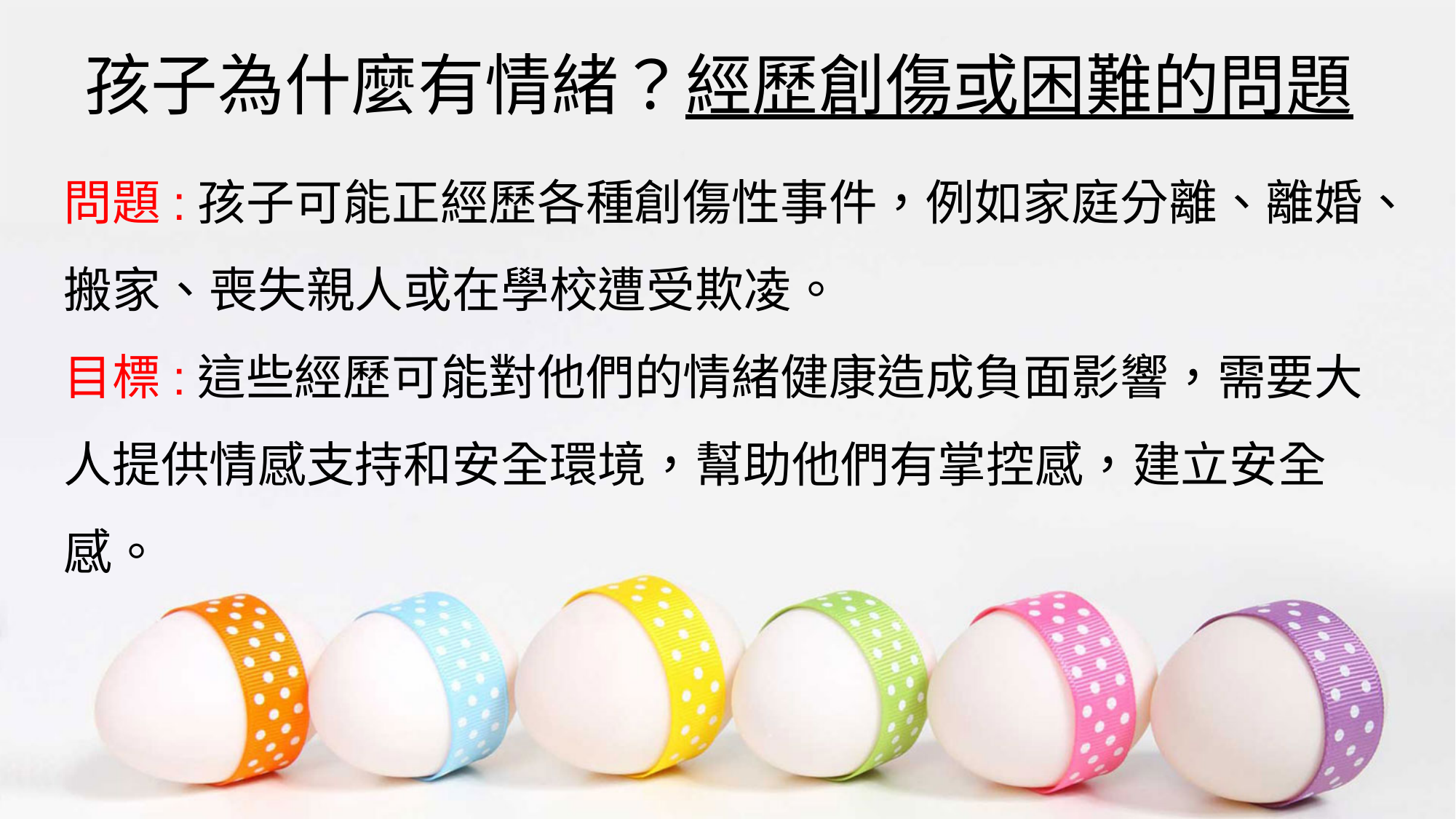

孩子為什麼有情緒？經歷創傷或困難的問題

問題:孩子可能正經歷各種創傷性事件，例如家庭分離、離婚、搬家、喪失親人或在學校遭受欺凌。
目標:這些經歷可能對他們的情緒健康造成負面影響，需要大人提供情感支持和安全環境，幫助他們有掌控感，建立安全感。